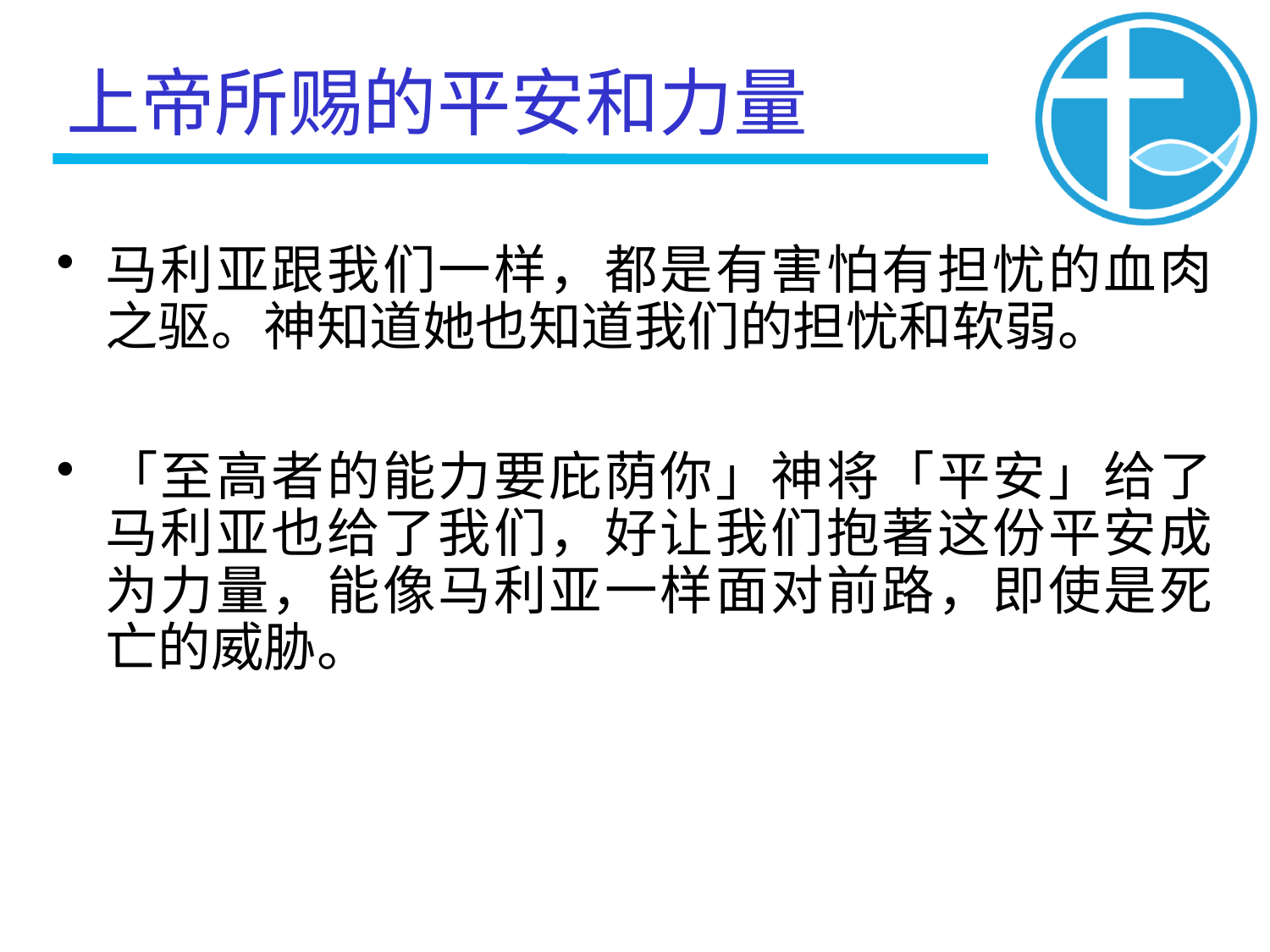

上帝所赐的平安和力量
马利亚跟我们一样，都是有害怕有担忧的血肉之驱。神知道她也知道我们的担忧和软弱。

「至高者的能力要庇荫你」神将「平安」给了马利亚也给了我们，好让我们抱著这份平安成为力量，能像马利亚一样面对前路，即使是死亡的威胁。